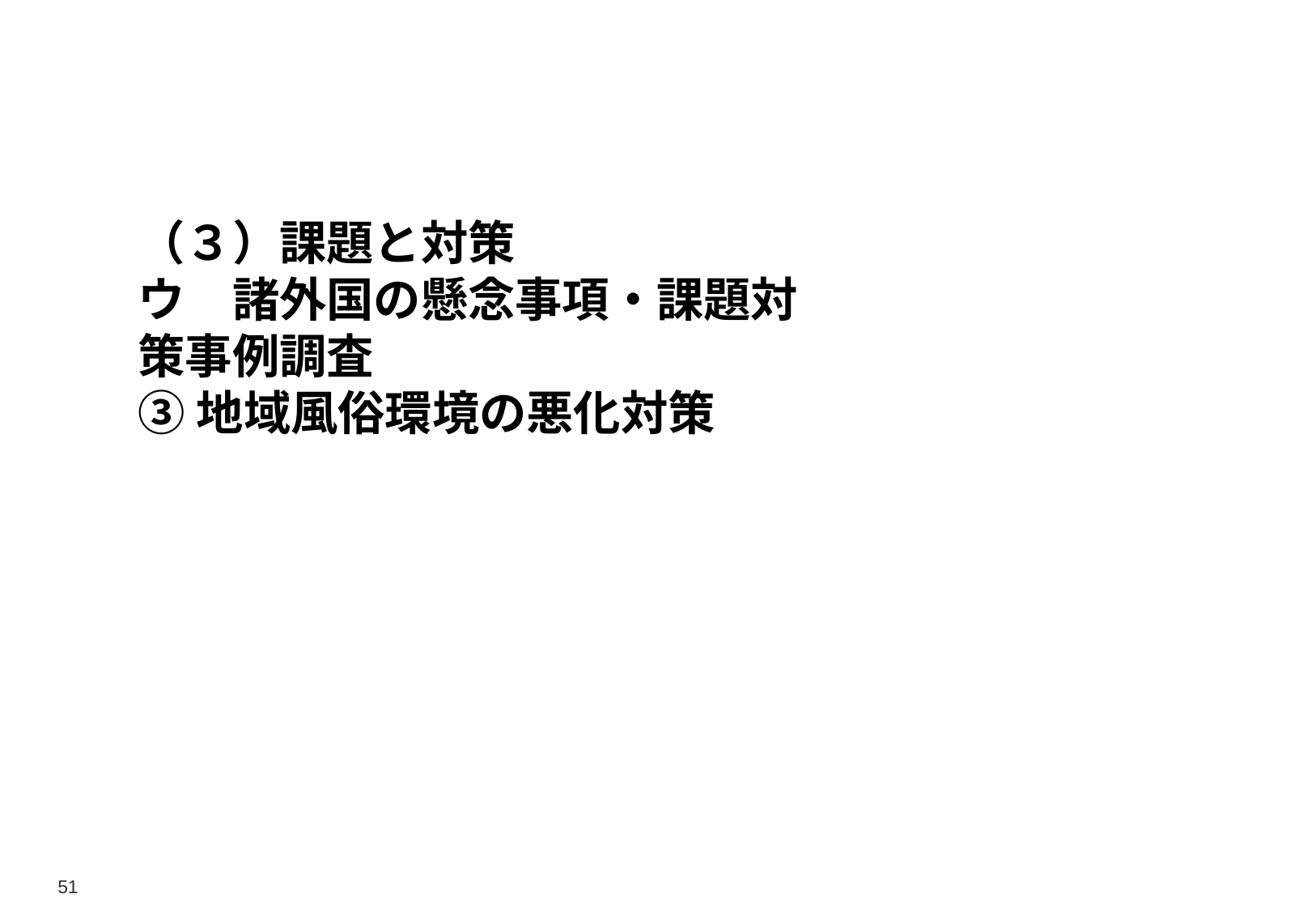

（３）課題と対策
ウ　諸外国の懸念事項・課題対策事例調査
③地域風俗環境の悪化対策
51